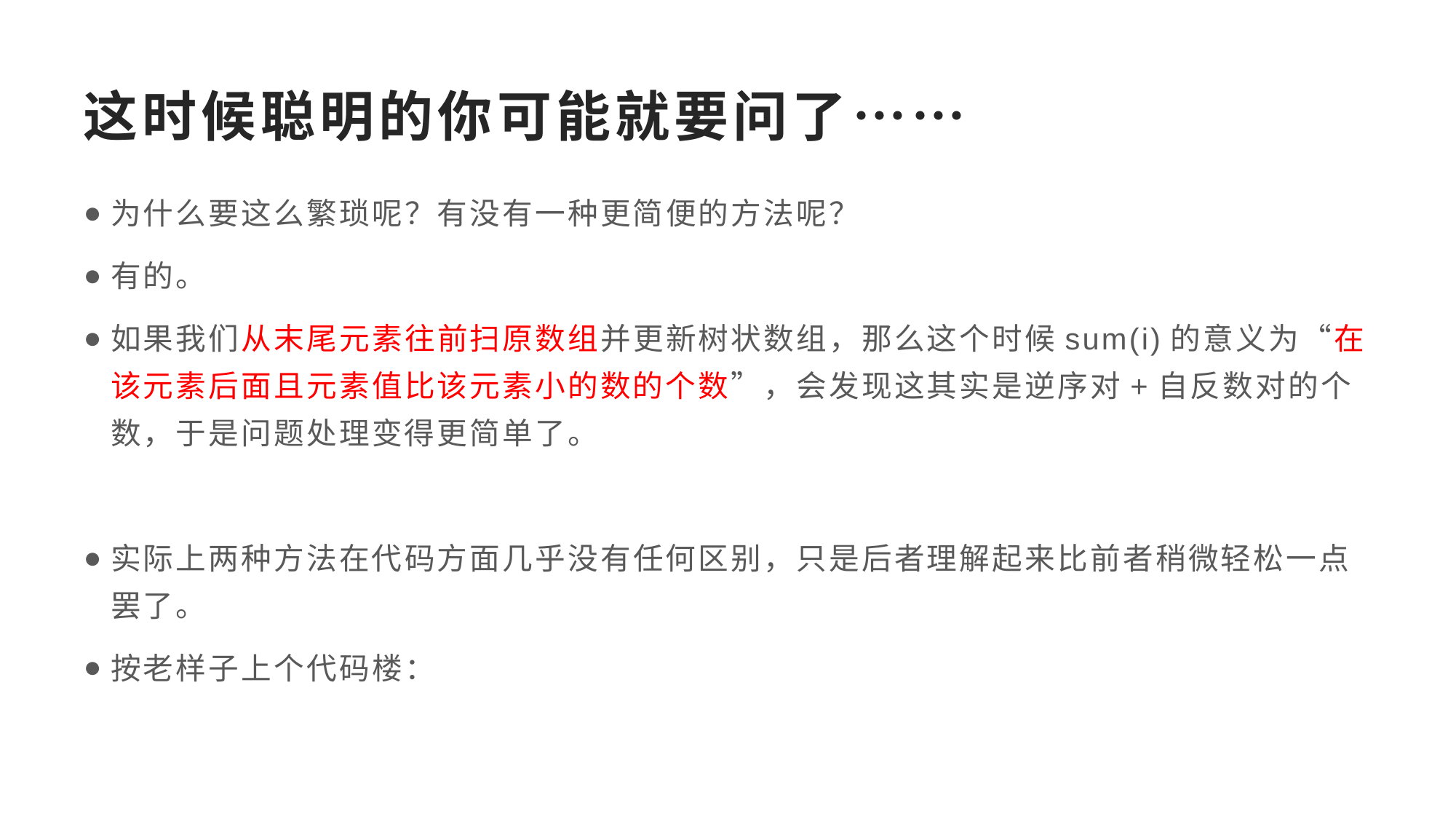

# 这时候聪明的你可能就要问了……
为什么要这么繁琐呢？有没有一种更简便的方法呢？
有的。
如果我们从末尾元素往前扫原数组并更新树状数组，那么这个时候sum(i)的意义为“在该元素后面且元素值比该元素小的数的个数”，会发现这其实是逆序对+自反数对的个数，于是问题处理变得更简单了。

实际上两种方法在代码方面几乎没有任何区别，只是后者理解起来比前者稍微轻松一点罢了。
按老样子上个代码楼：